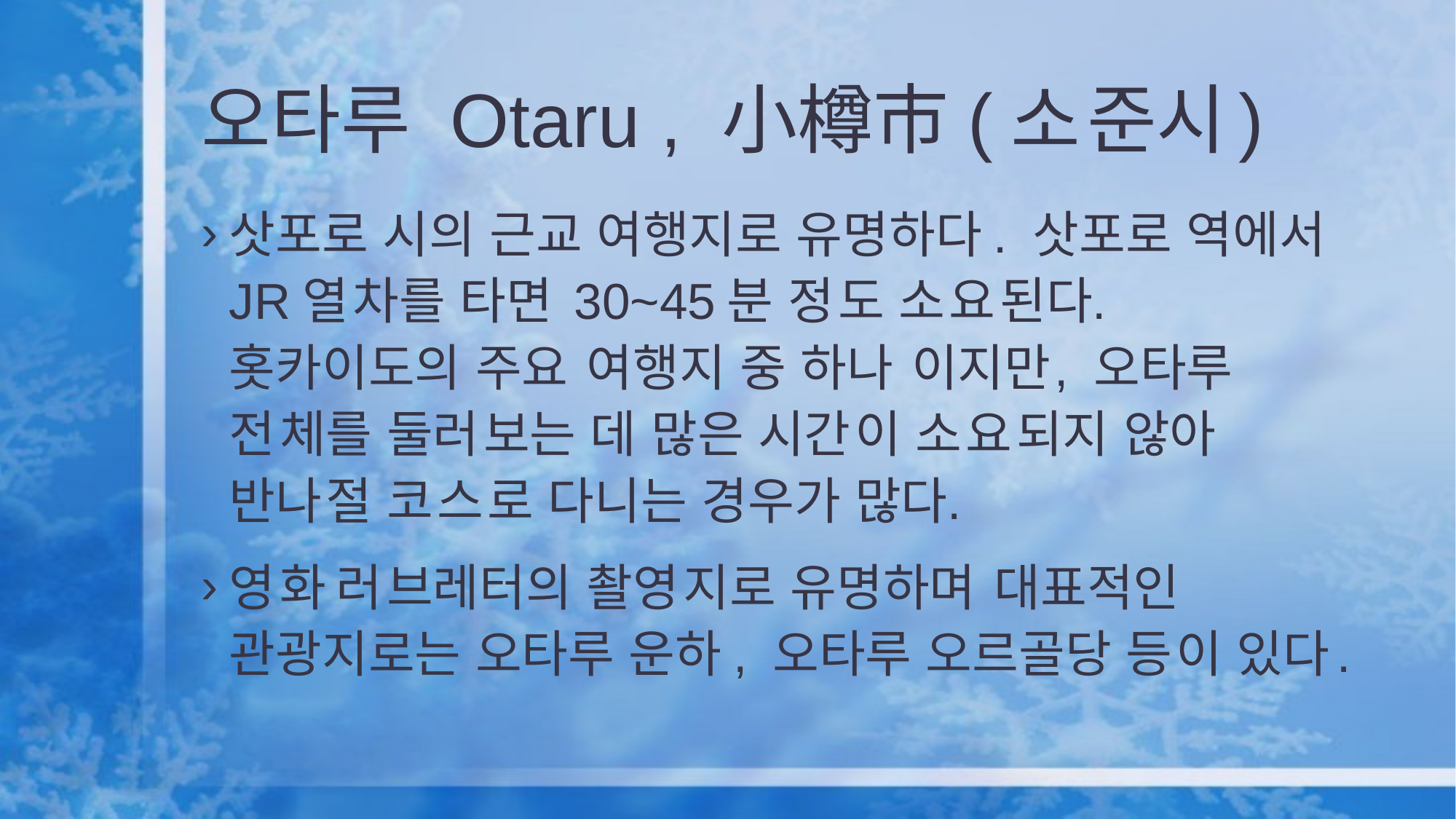

# 오타루 Otaru , 小樽市(소준시)
삿포로 시의 근교 여행지로 유명하다. 삿포로 역에서 JR열차를 타면 30~45분 정도 소요된다. 홋카이도의 주요 여행지 중 하나 이지만, 오타루 전체를 둘러보는 데 많은 시간이 소요되지 않아 반나절 코스로 다니는 경우가 많다.
영화 러브레터의 촬영지로 유명하며 대표적인 관광지로는 오타루 운하, 오타루 오르골당 등이 있다.